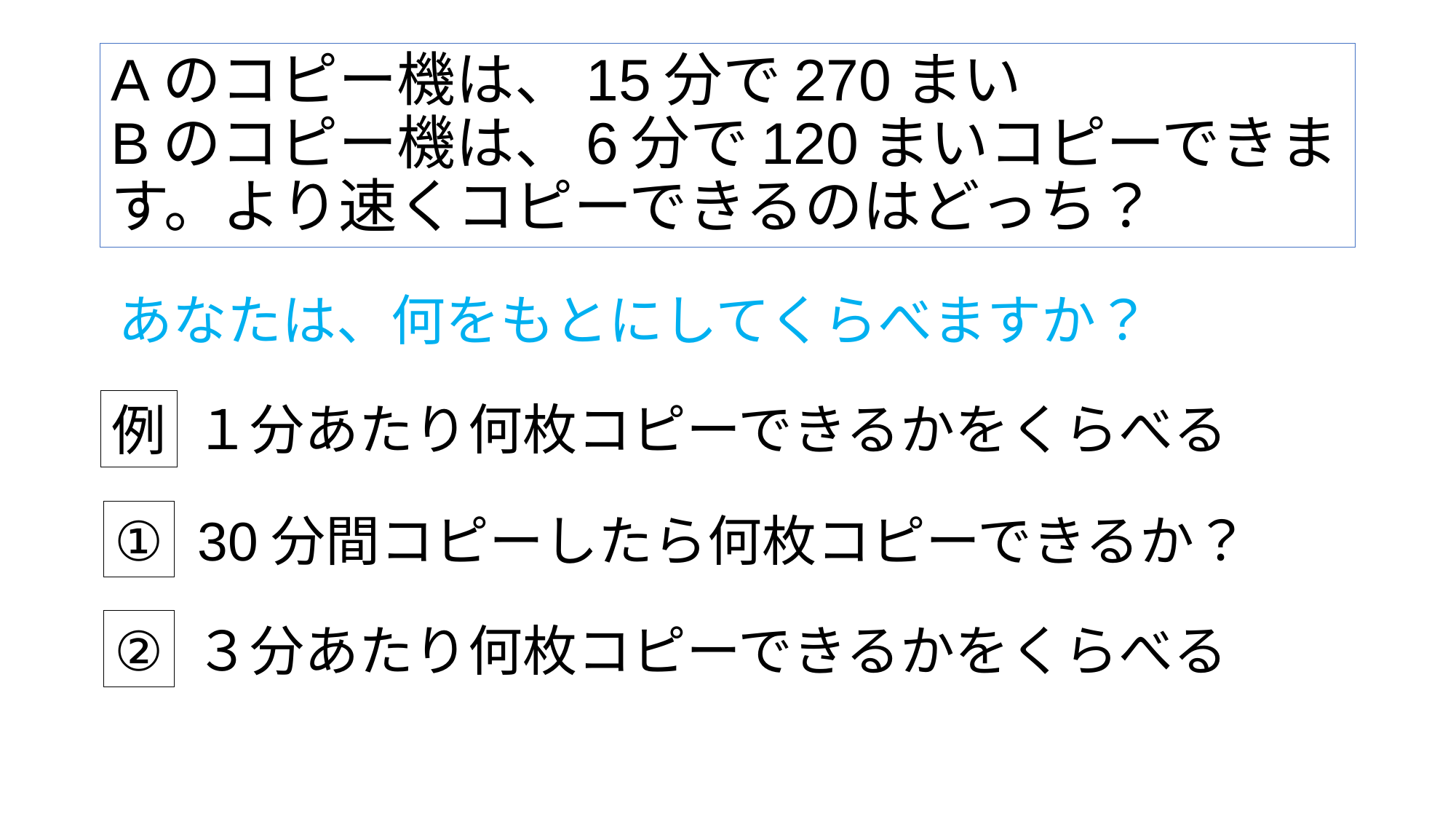

# Aのコピー機は、15分で270まい Bのコピー機は、6分で120まいコピーできます。より速くコピーできるのはどっち？
あなたは、何をもとにしてくらべますか？
１分あたり何枚コピーできるかをくらべる
例
①
30分間コピーしたら何枚コピーできるか？
②
３分あたり何枚コピーできるかをくらべる